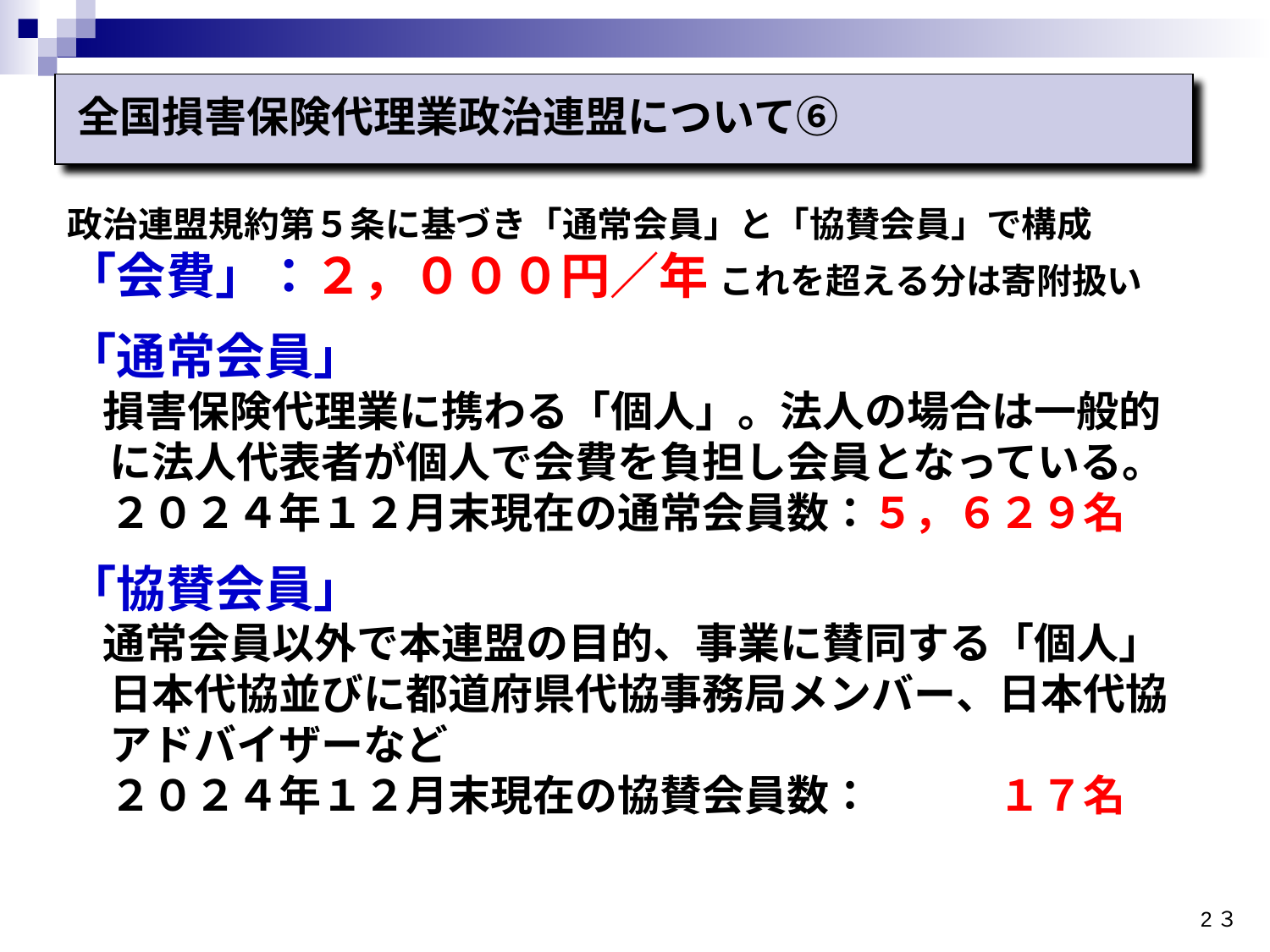

全国損害保険代理業政治連盟について⑥

政治連盟規約第５条に基づき「通常会員」と「協賛会員」で構成
「会費」：２，０００円／年 これを超える分は寄附扱い

「通常会員」
　損害保険代理業に携わる「個人」。法人の場合は一般的
　に法人代表者が個人で会費を負担し会員となっている。
　２０２４年１２月末現在の通常会員数：５，６２９名

「協賛会員」
　通常会員以外で本連盟の目的、事業に賛同する「個人」
　日本代協並びに都道府県代協事務局メンバー、日本代協
　アドバイザーなど
　２０２４年１２月末現在の協賛会員数：　　　１７名
2３